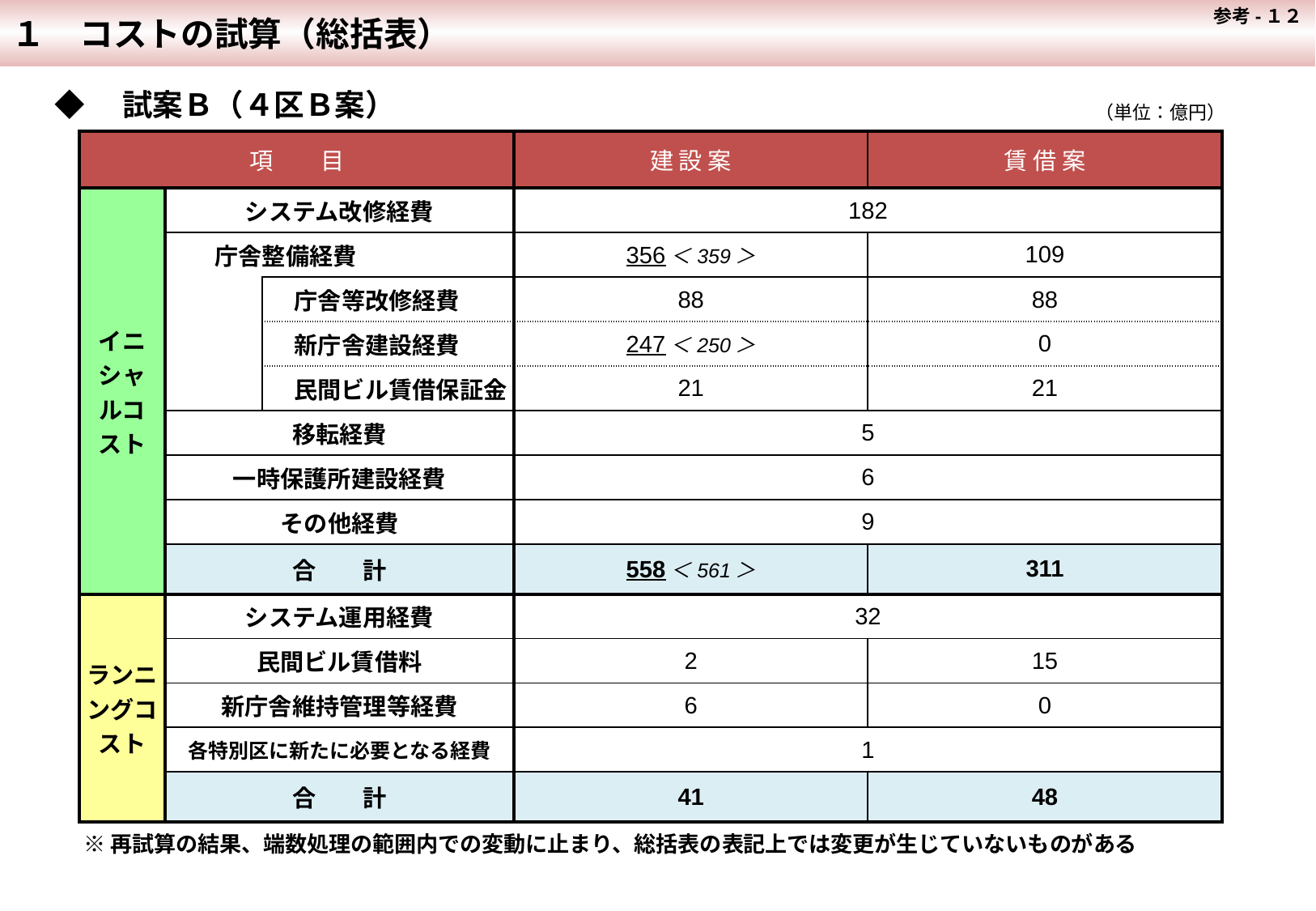

参考-１２
１　コストの試算（総括表）
◆　試案Ｂ（４区Ｂ案）
（単位：億円）
| 項　　目 |  |  | 建 設 案 | 賃 借 案 |
| --- | --- | --- | --- | --- |
| イニシャルコスト | システム改修経費 |  | 182 |  |
|  | 庁舎整備経費 |  | 356＜359＞ | 109 |
|  |  | 庁舎等改修経費 | 88 | 88 |
|  |  | 新庁舎建設経費 | 247＜250＞ | 0 |
|  |  | 民間ビル賃借保証金 | 21 | 21 |
|  | 移転経費 |  | 5 |  |
|  | 一時保護所建設経費 |  | 6 |  |
|  | その他経費 |  | 9 |  |
|  | 合　　計 |  | 558＜561＞ | 311 |
| ランニングコスト | システム運用経費 |  | 32 |  |
|  | 民間ビル賃借料 |  | 2 | 15 |
|  | 新庁舎維持管理等経費 |  | 6 | 0 |
|  | 各特別区に新たに必要となる経費 |  | 1 |  |
|  | 合　　計 |  | 41 | 48 |

※再試算の結果、端数処理の範囲内での変動に止まり、総括表の表記上では変更が生じていないものがある